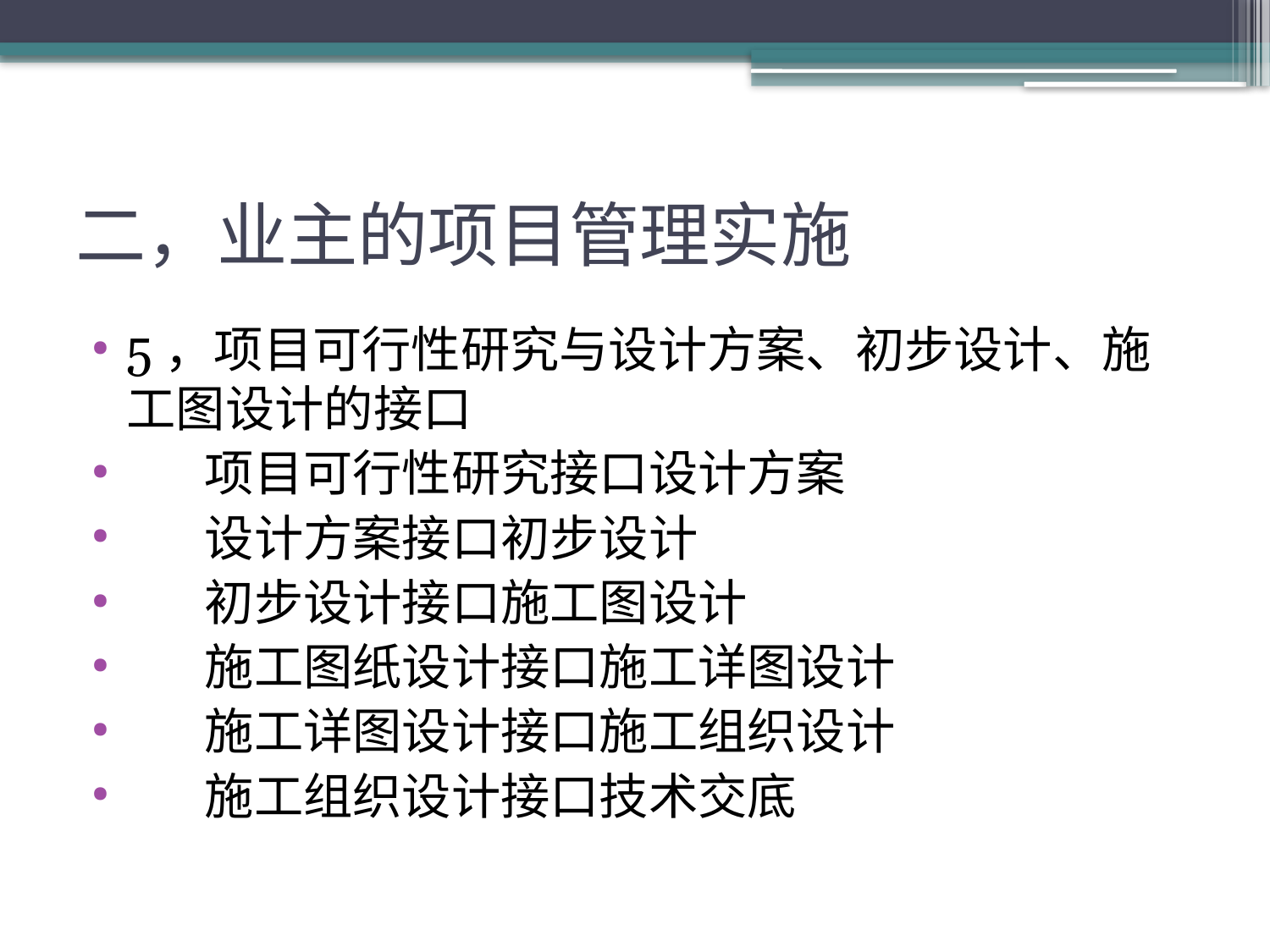

# 二，业主的项目管理实施
5，项目可行性研究与设计方案、初步设计、施工图设计的接口
      项目可行性研究接口设计方案
      设计方案接口初步设计
      初步设计接口施工图设计
      施工图纸设计接口施工详图设计
      施工详图设计接口施工组织设计
      施工组织设计接口技术交底